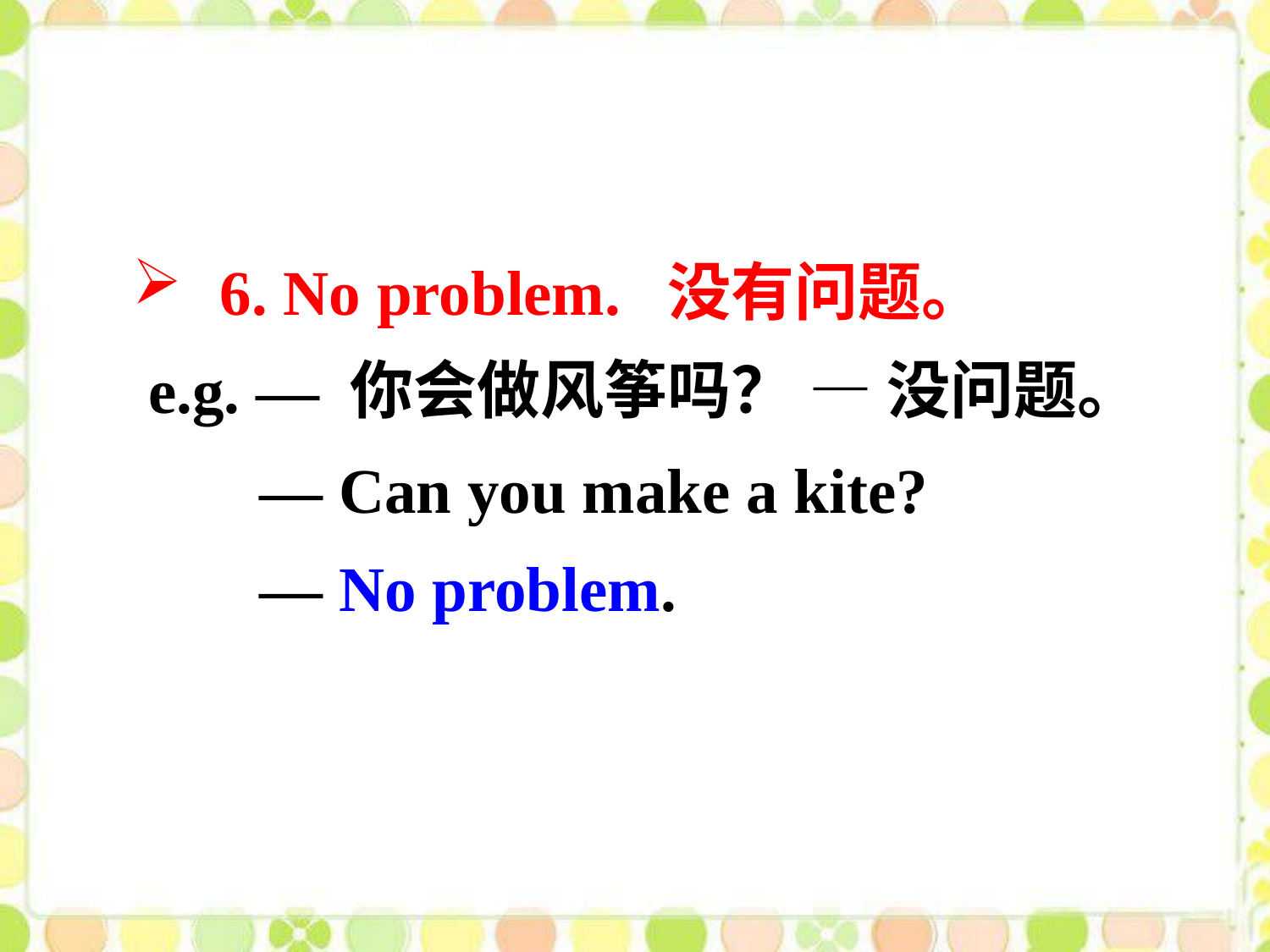

6. No problem.  没有问题。
 e.g. — 你会做风筝吗？ — 没问题。
        — Can you make a kite?
        — No problem.